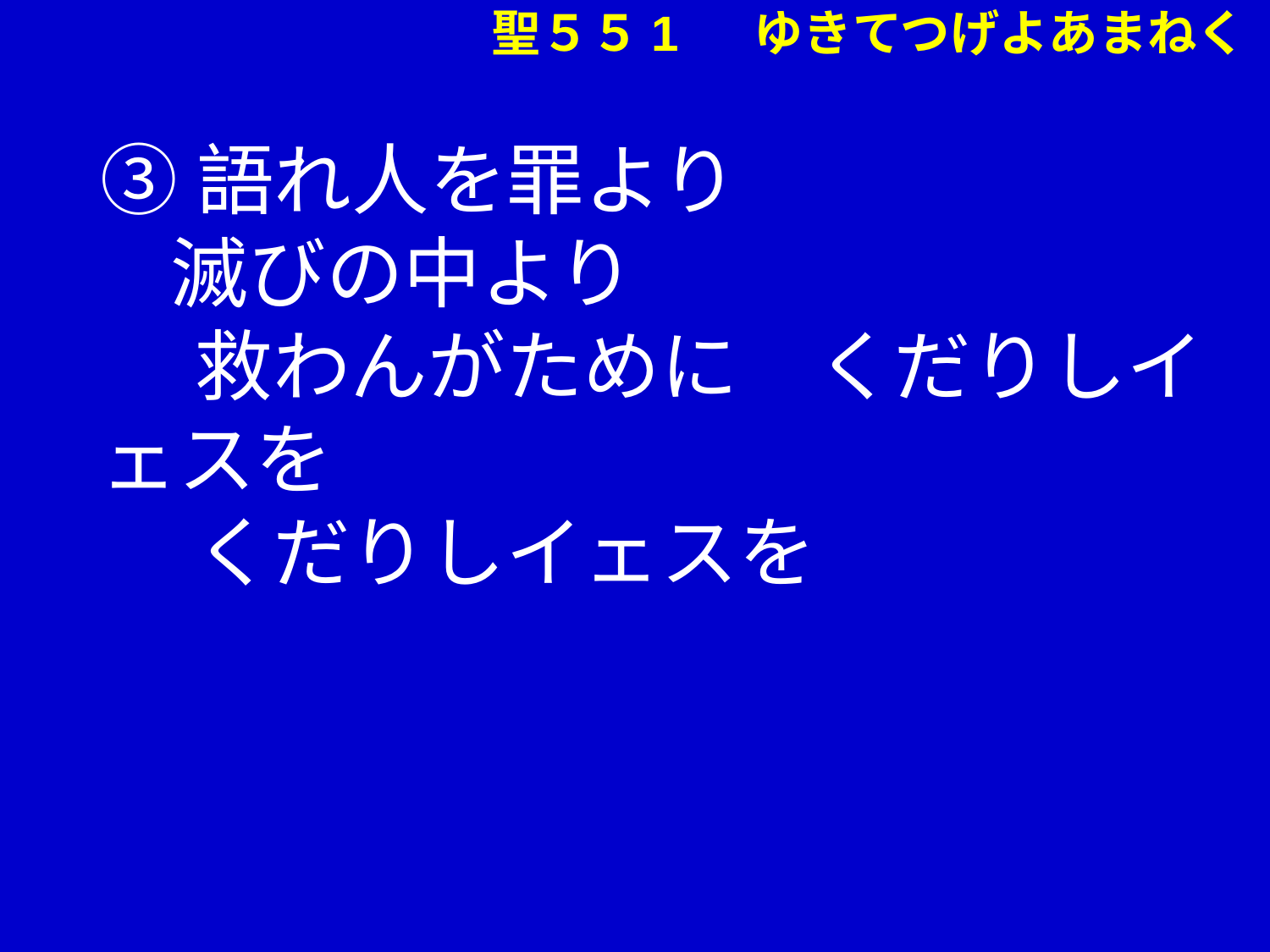

聖５５1 　ゆきてつげよあまねく
③語れ人を罪より
   滅びの中より
　 救わんがために　くだりしイェスを
　 くだりしイェスを